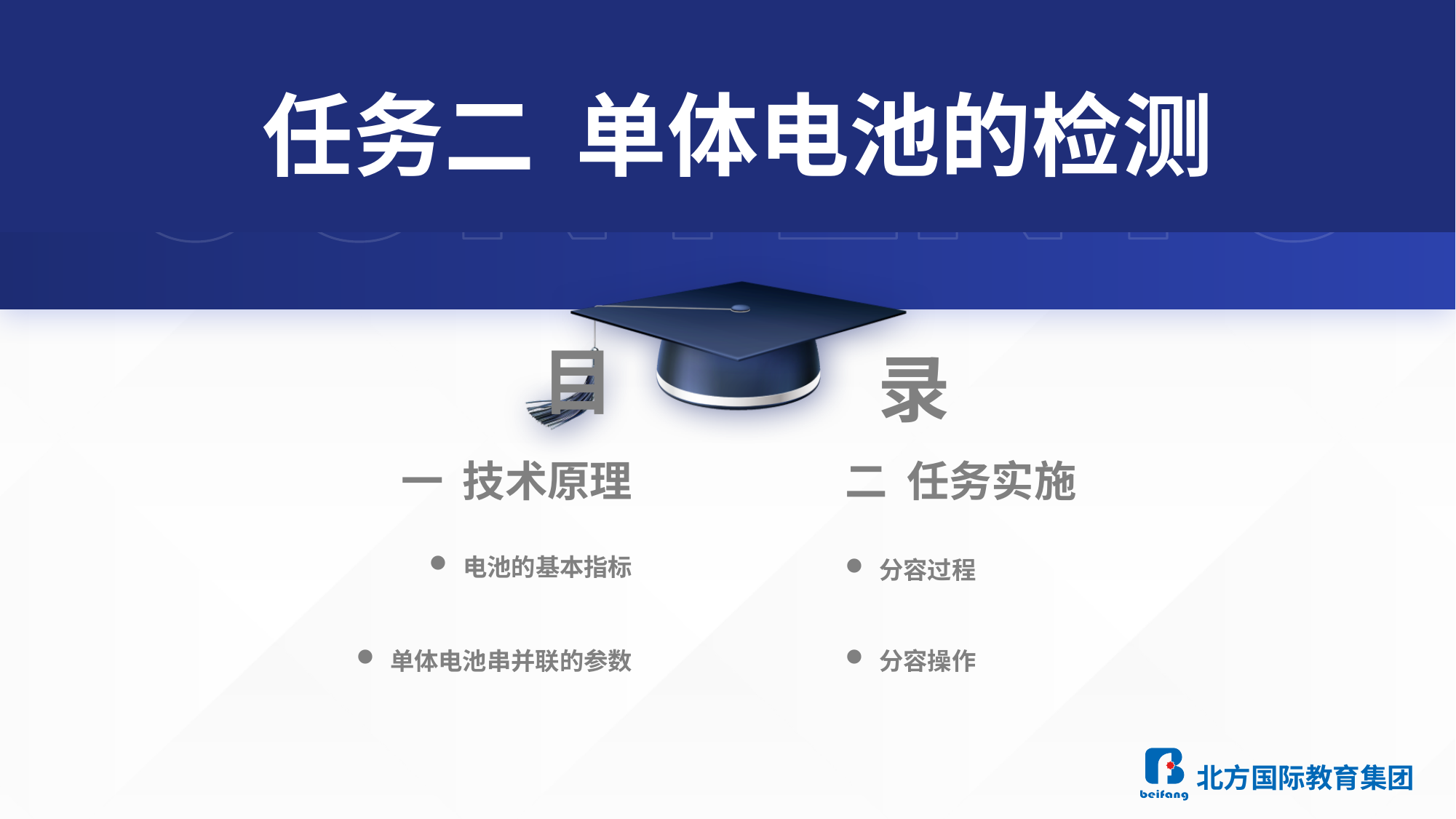

任务二  单体电池的检测
一  技术原理
二  任务实施
电池的基本指标
分容过程
单体电池串并联的参数
分容操作